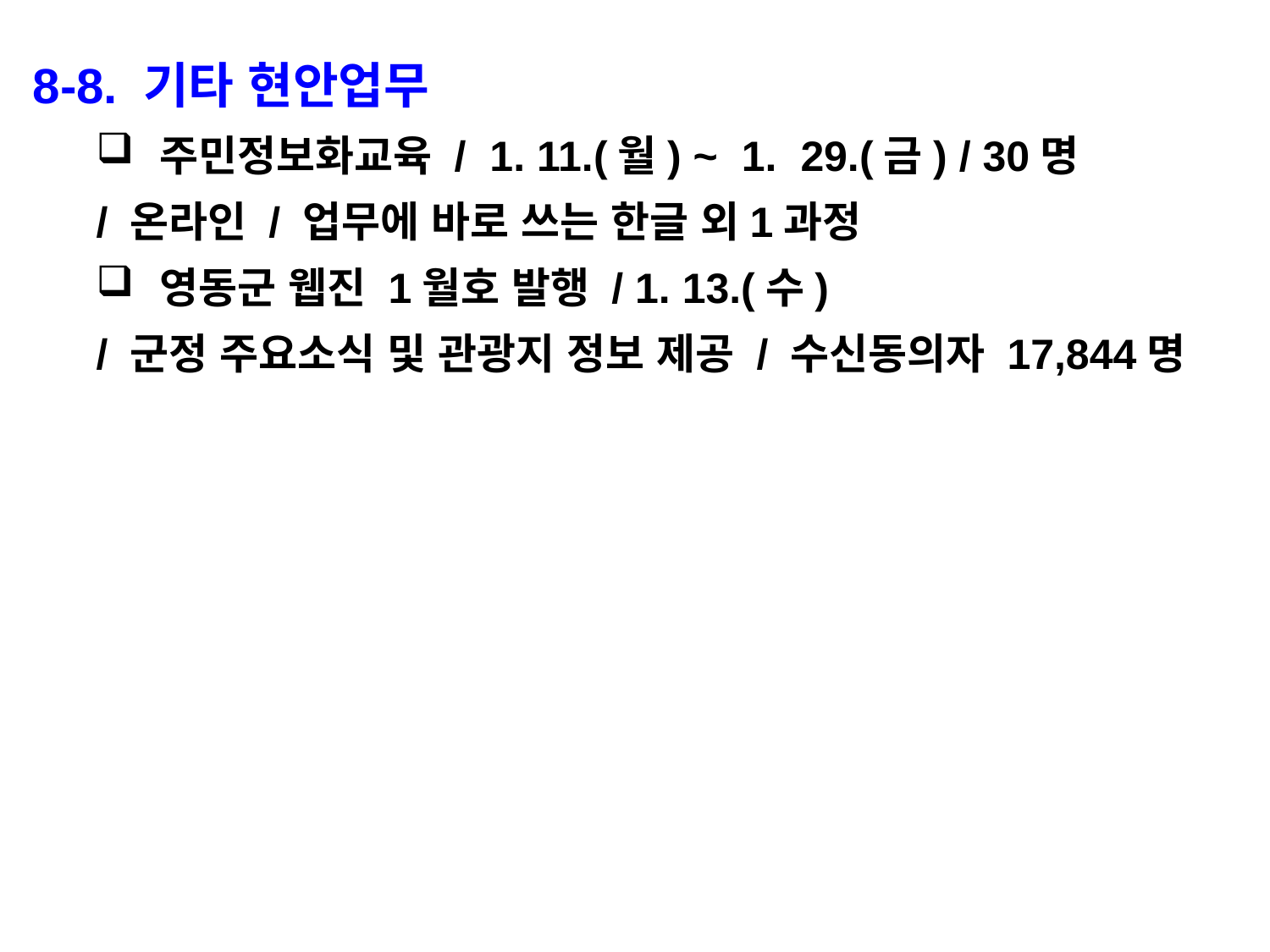

8-8. 기타 현안업무
주민정보화교육 /  1. 11.(월) ~  1.  29.(금) / 30명
/ 온라인 / 업무에 바로 쓰는 한글 외1과정
영동군 웹진 1월호 발행 / 1. 13.(수)
/ 군정 주요소식 및 관광지 정보 제공 / 수신동의자 17,844명